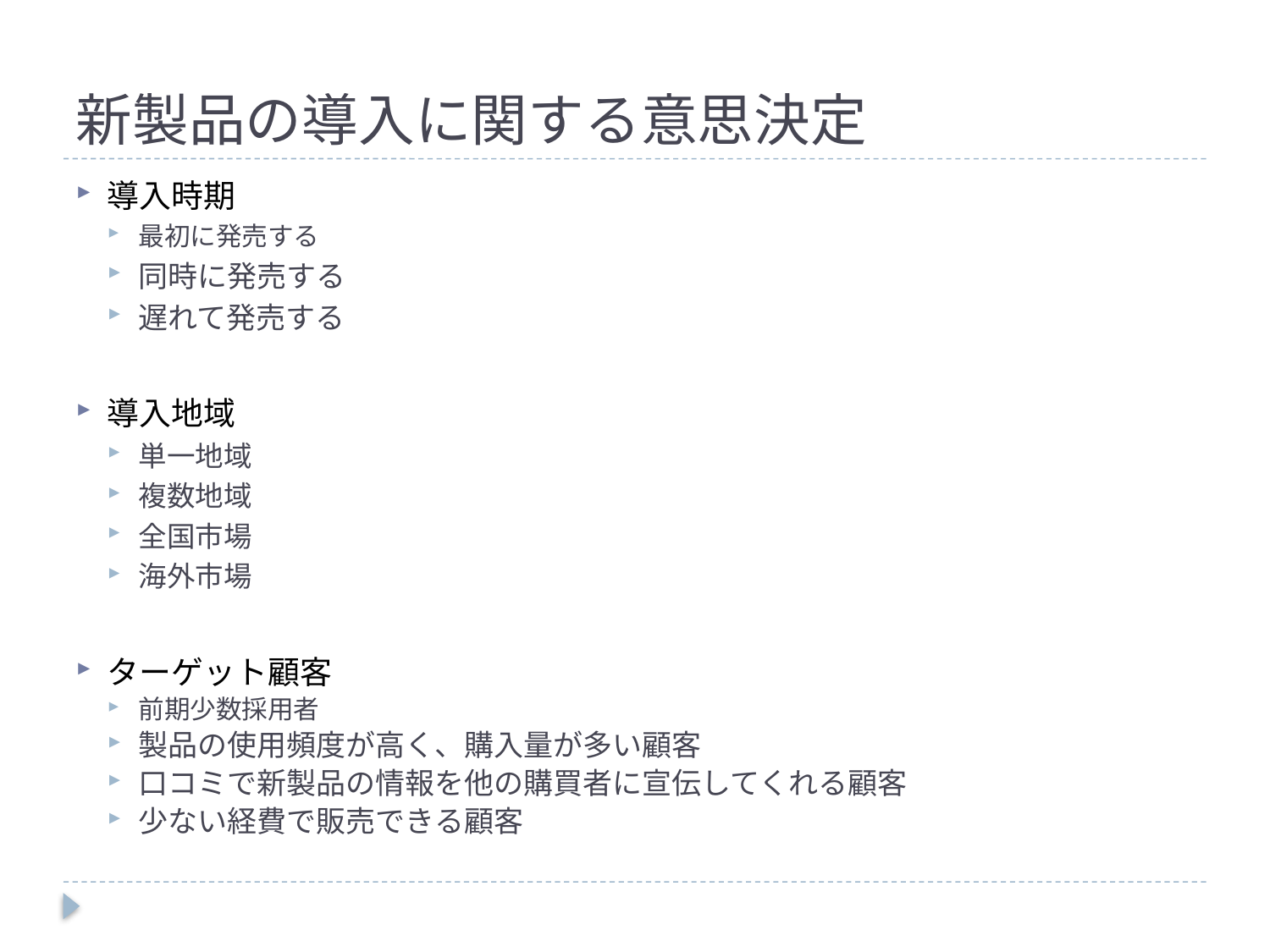

# 新製品の導入に関する意思決定
導入時期
最初に発売する
同時に発売する
遅れて発売する

導入地域
単一地域
複数地域
全国市場
海外市場

ターゲット顧客
前期少数採用者
製品の使用頻度が高く、購入量が多い顧客
口コミで新製品の情報を他の購買者に宣伝してくれる顧客
少ない経費で販売できる顧客